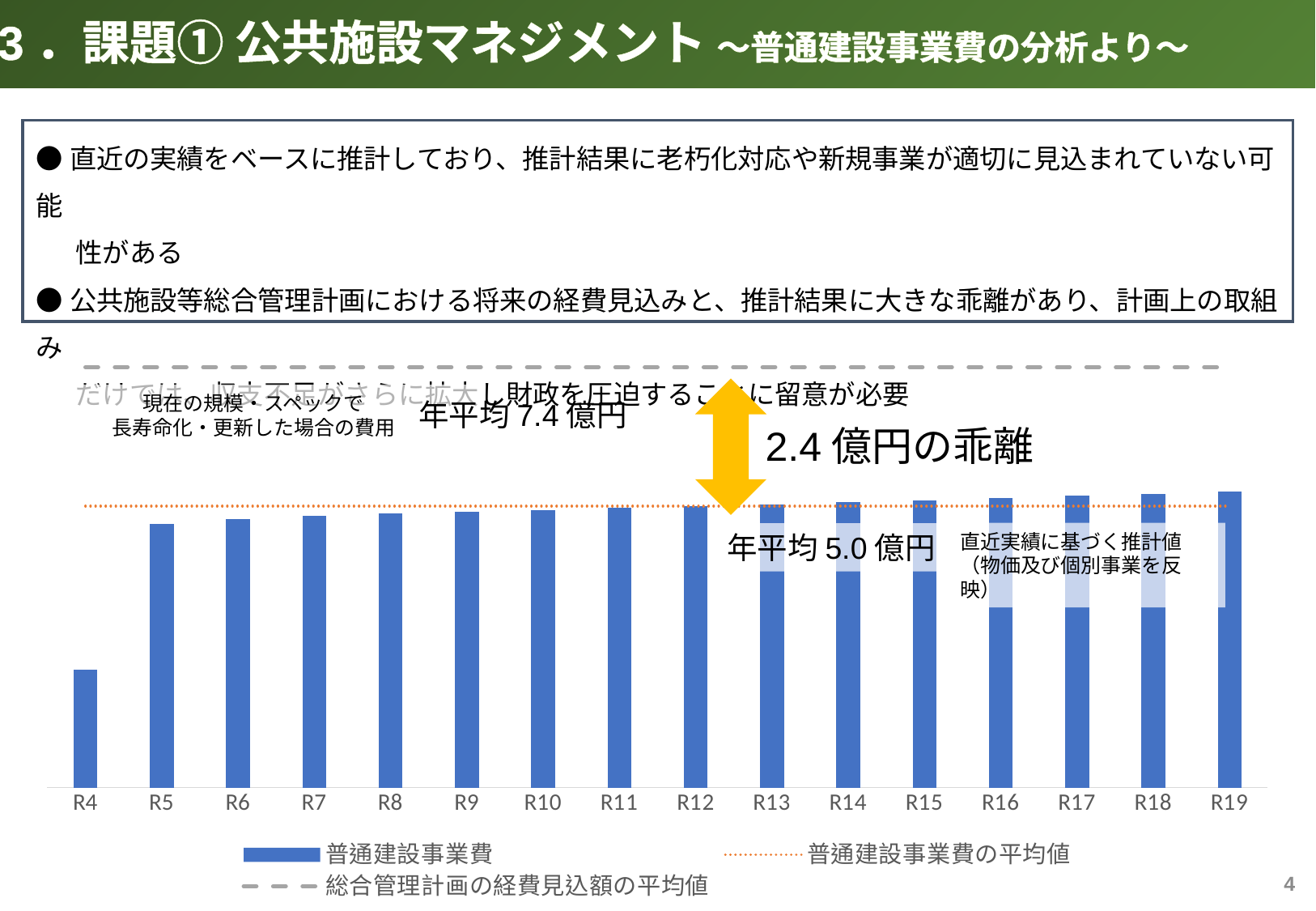

3．課題① 公共施設マネジメント ～普通建設事業費の分析より～

●直近の実績をベースに推計しており、推計結果に老朽化対応や新規事業が適切に見込まれていない可能
 　性がある
●公共施設等総合管理計画における将来の経費見込みと、推計結果に大きな乖離があり、計画上の取組み
 　だけでは、収支不足がさらに拡大し財政を圧迫することに留意が必要

### Chart

| Category | 普通建設事業費 | 普通建設事業費の平均値 | 総合管理計画の経費見込額の平均値 |
|---|---|---|---|
| R4 | 207.0 | 495.46666666666664 | 740.0 |
| R5 | 464.0 | 495.46666666666664 | 740.0 |
| R6 | 473.0 | 495.46666666666664 | 740.0 |
| R7 | 479.0 | 495.46666666666664 | 740.0 |
| R8 | 482.0 | 495.46666666666664 | 740.0 |
| R9 | 486.0 | 495.46666666666664 | 740.0 |
| R10 | 489.0 | 495.46666666666664 | 740.0 |
| R11 | 493.0 | 495.46666666666664 | 740.0 |
| R12 | 496.0 | 495.46666666666664 | 740.0 |
| R13 | 499.0 | 495.46666666666664 | 740.0 |
| R14 | 503.0 | 495.46666666666664 | 740.0 |
| R15 | 506.0 | 495.46666666666664 | 740.0 |
| R16 | 510.0 | 495.46666666666664 | 740.0 |
| R17 | 514.0 | 495.46666666666664 | 740.0 |
| R18 | 517.0 | 495.46666666666664 | 740.0 |
| R19 | 521.0 | 495.46666666666664 | 740.0 |
現在の規模・スペックで
長寿命化・更新した場合の費用
年平均7.4億円
2.4億円の乖離
直近実績に基づく推計値
（物価及び個別事業を反映）
年平均5.0億円

4